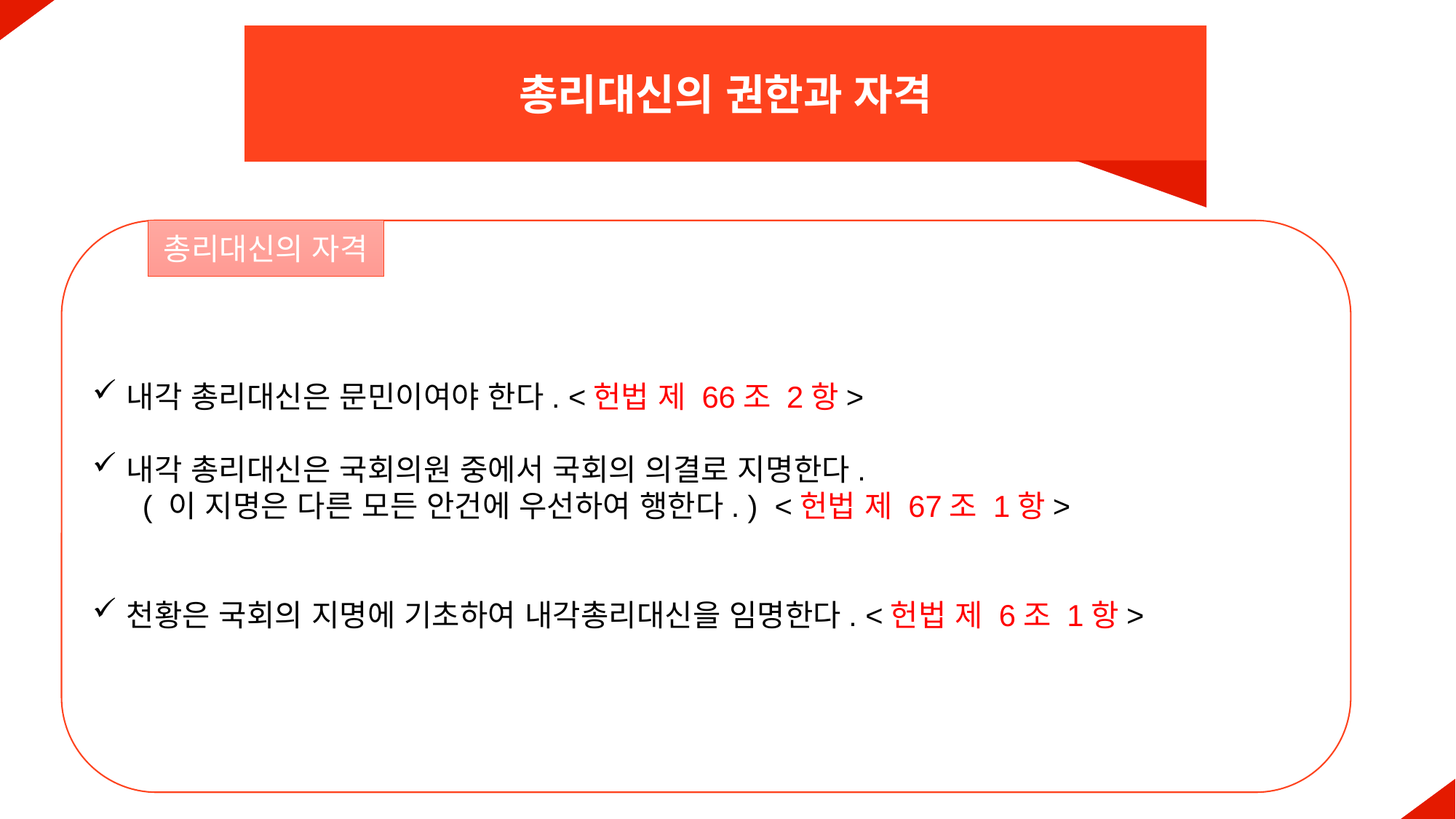

총리대신의 권한과 자격

총리대신의 자격
내각 총리대신은 문민이여야 한다. <헌법 제 66조 2항>

내각 총리대신은 국회의원 중에서 국회의 의결로 지명한다.
      ( 이 지명은 다른 모든 안건에 우선하여 행한다. )  <헌법 제 67조 1항>

천황은 국회의 지명에 기초하여 내각총리대신을 임명한다. <헌법 제 6조 1항>